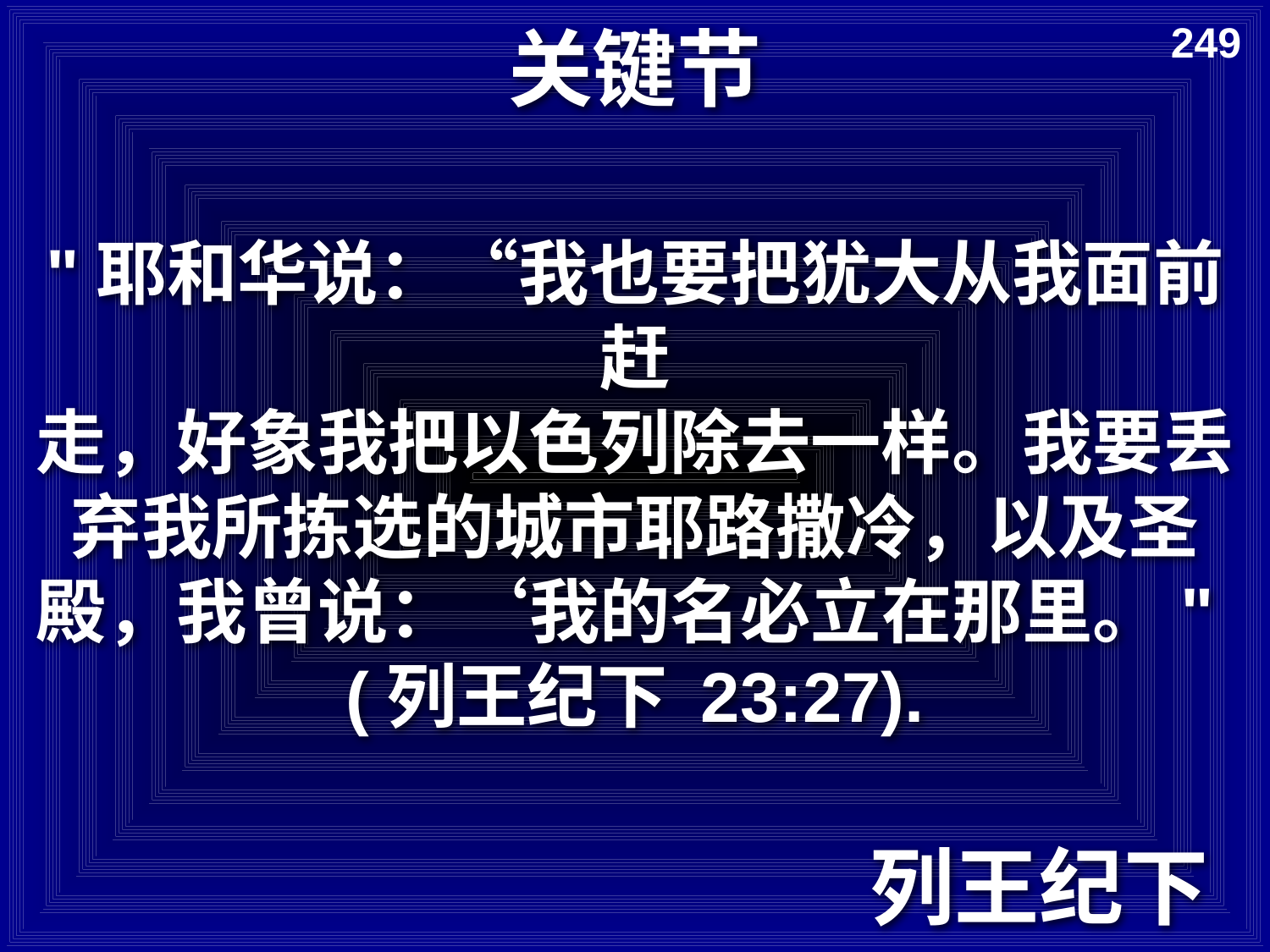

# 关键节
249

"耶和华说：“我也要把犹大从我面前赶
走，好象我把以色列除去一样。我要丢弃我所拣选的城市耶路撒冷，以及圣殿，我曾说：‘我的名必立在那里。"
(列王纪下 23:27).
列王纪下